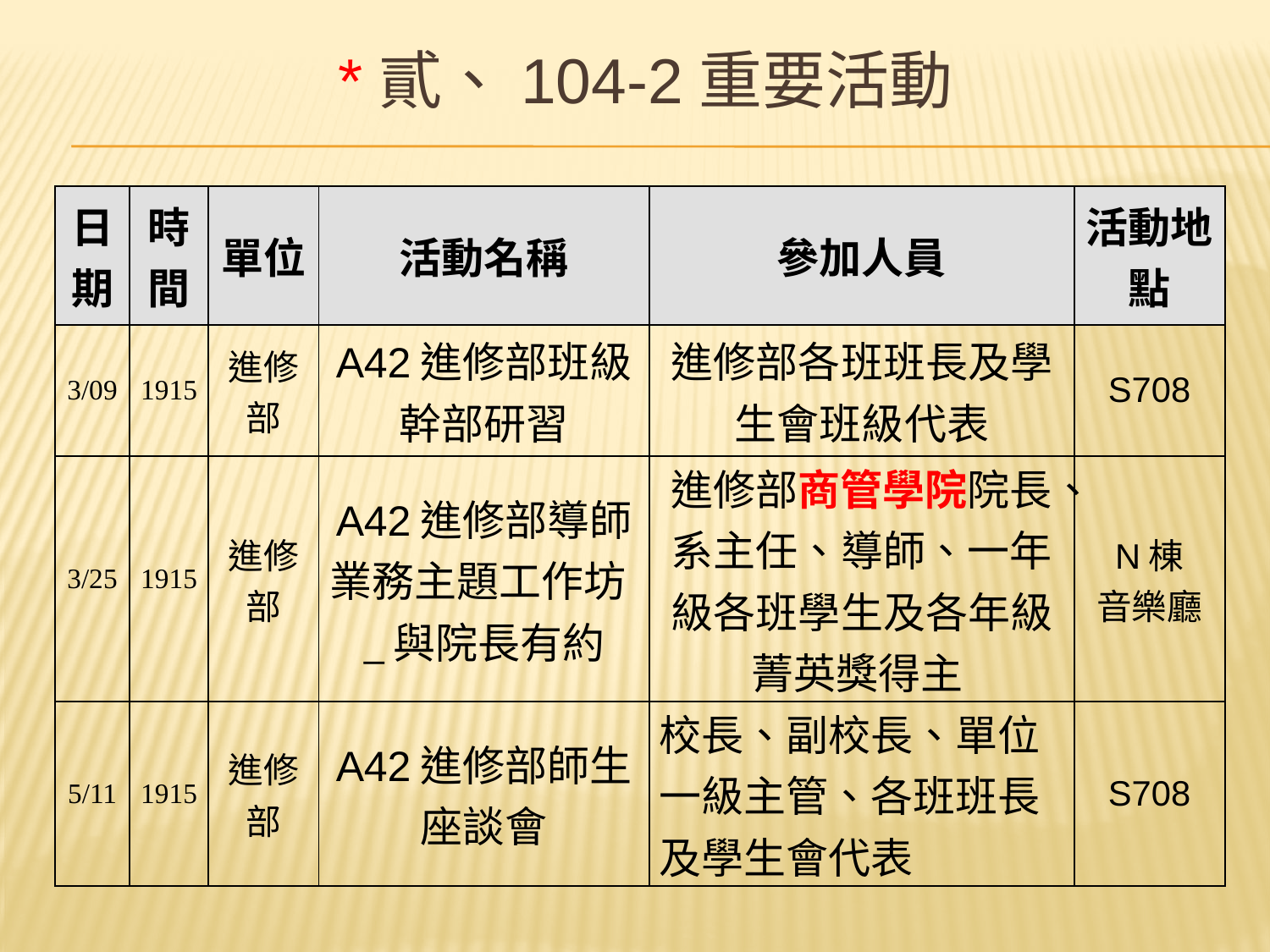

# *貳、104-2重要活動
| 日期 | 時間 | 單位 | 活動名稱 | 參加人員 | 活動地點 |
| --- | --- | --- | --- | --- | --- |
| 3/09 | 1915 | 進修部 | A42進修部班級幹部研習 | 進修部各班班長及學生會班級代表 | S708 |
| 3/25 | 1915 | 進修部 | A42進修部導師業務主題工作坊\_與院長有約 | 進修部商管學院院長、系主任、導師、一年級各班學生及各年級菁英獎得主 | N棟 音樂廳 |
| 5/11 | 1915 | 進修部 | A42進修部師生座談會 | 校長、副校長、單位一級主管、各班班長及學生會代表 | S708 |